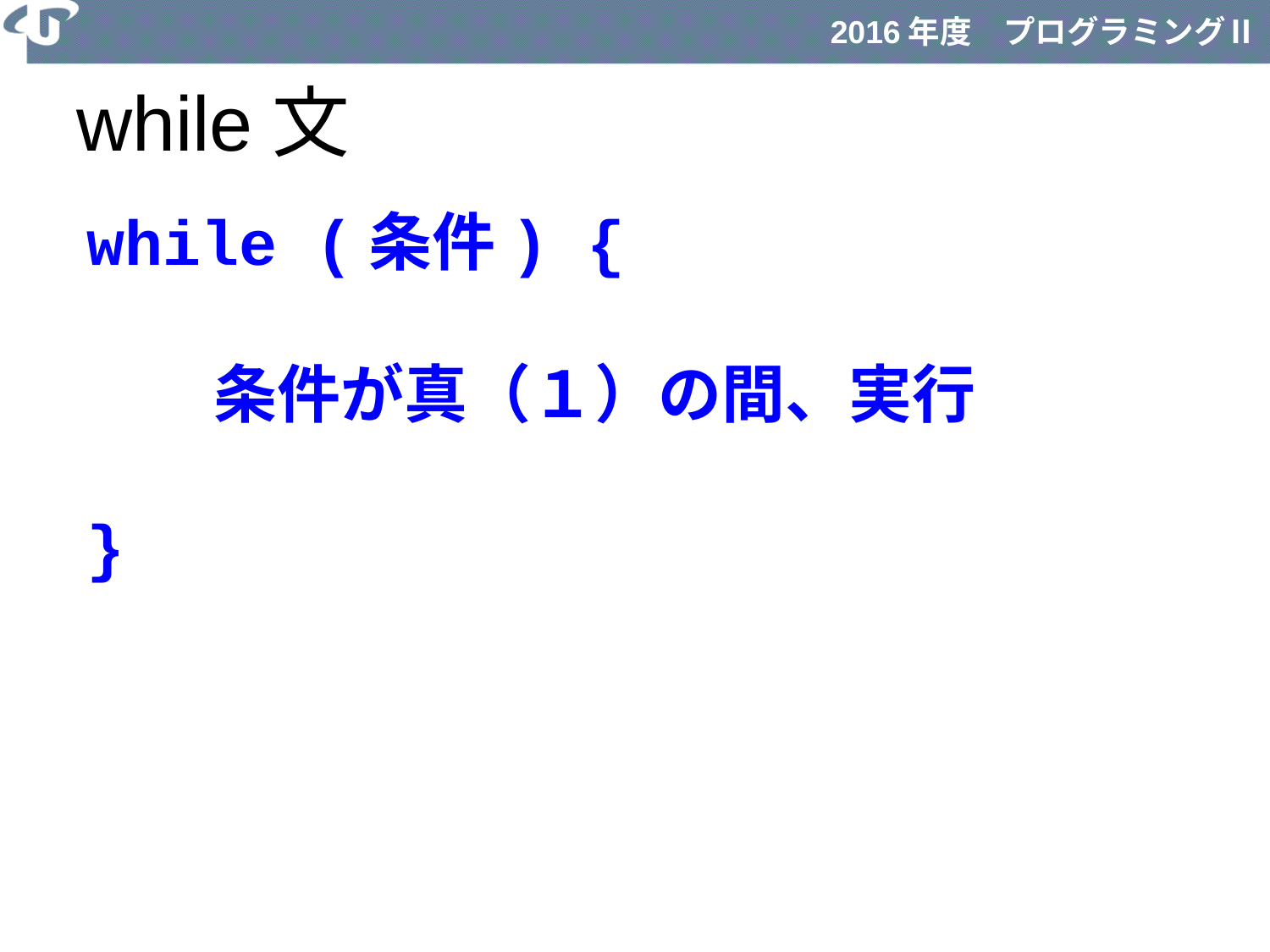

# while文
while (条件) {

	条件が真（１）の間、実行

}